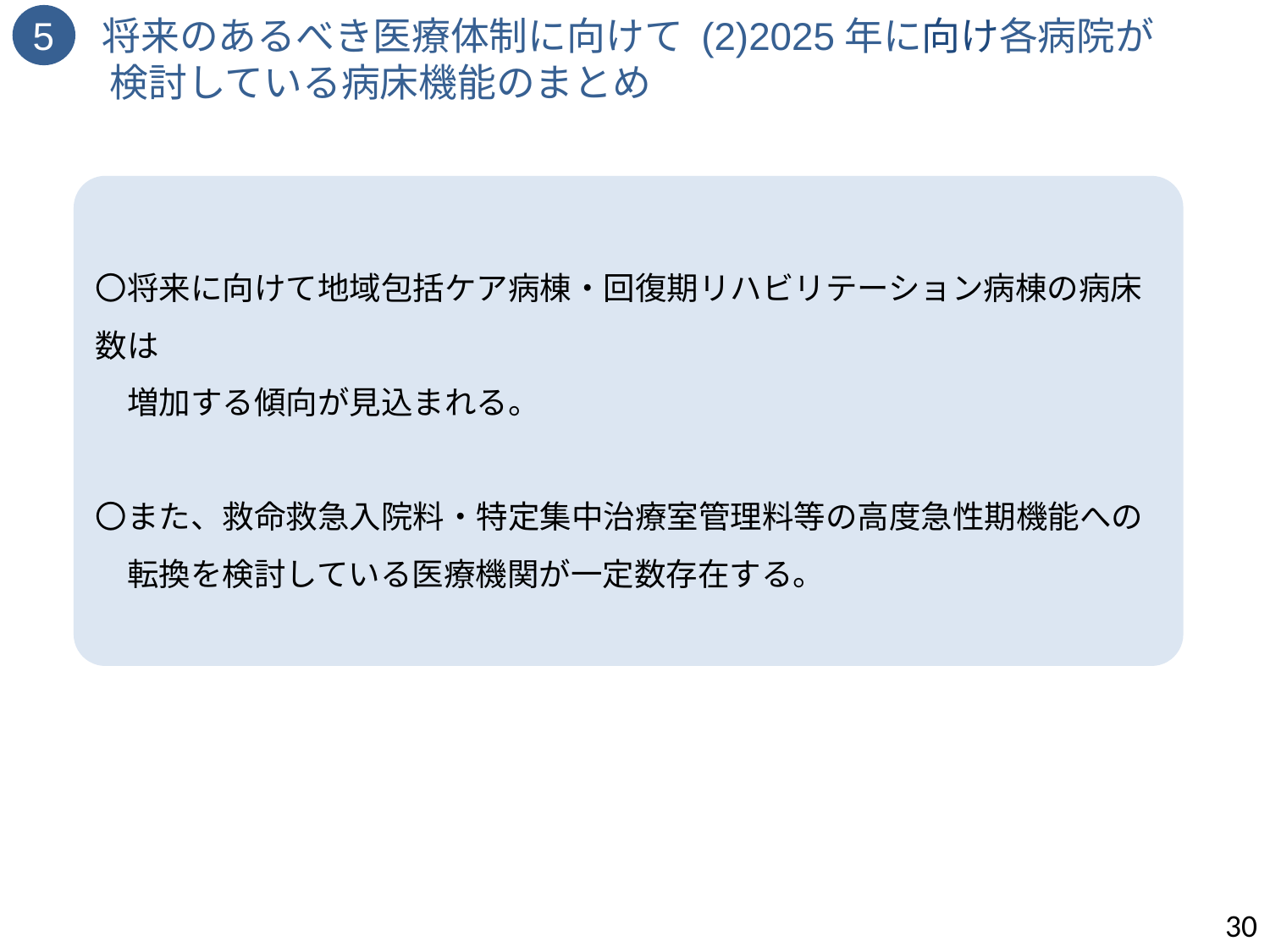

5　将来のあるべき医療体制に向けて (2)2025年に向け各病院が
　　検討している病床機能のまとめ

〇将来に向けて地域包括ケア病棟・回復期リハビリテーション病棟の病床数は
　増加する傾向が見込まれる。

〇また、救命救急入院料・特定集中治療室管理料等の高度急性期機能への
　転換を検討している医療機関が一定数存在する。
30